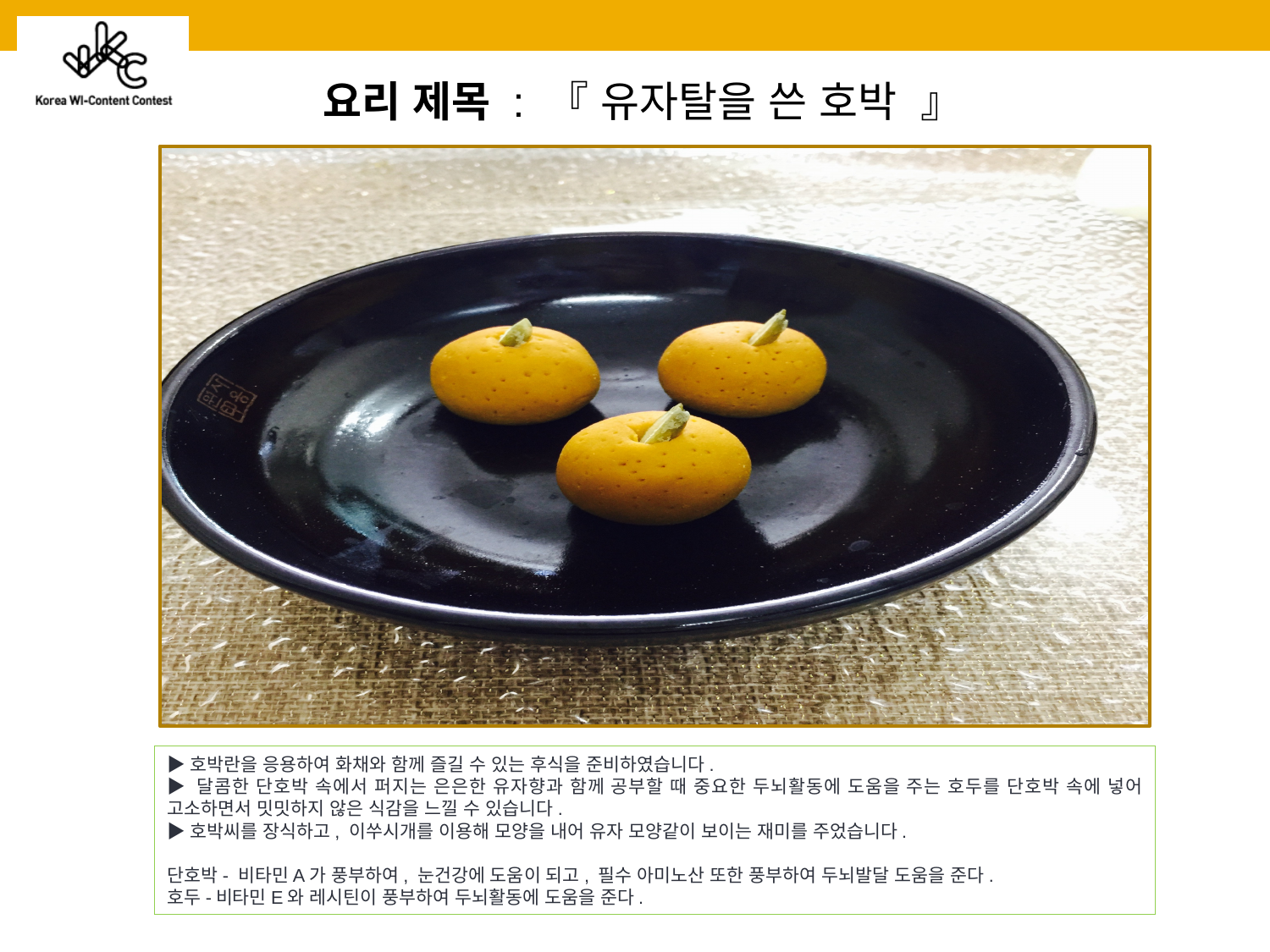

요리 제목 : 『 유자탈을 쓴 호박  』

▶호박란을 응용하여 화채와 함께 즐길 수 있는 후식을 준비하였습니다.
▶ 달콤한 단호박 속에서 퍼지는 은은한 유자향과 함께 공부할 때 중요한 두뇌활동에 도움을 주는 호두를 단호박 속에 넣어 고소하면서 밋밋하지 않은 식감을 느낄 수 있습니다.
▶호박씨를 장식하고, 이쑤시개를 이용해 모양을 내어 유자 모양같이 보이는 재미를 주었습니다.

단호박- 비타민A가 풍부하여, 눈건강에 도움이 되고, 필수 아미노산 또한 풍부하여 두뇌발달 도움을 준다.
호두-비타민E와 레시틴이 풍부하여 두뇌활동에 도움을 준다.